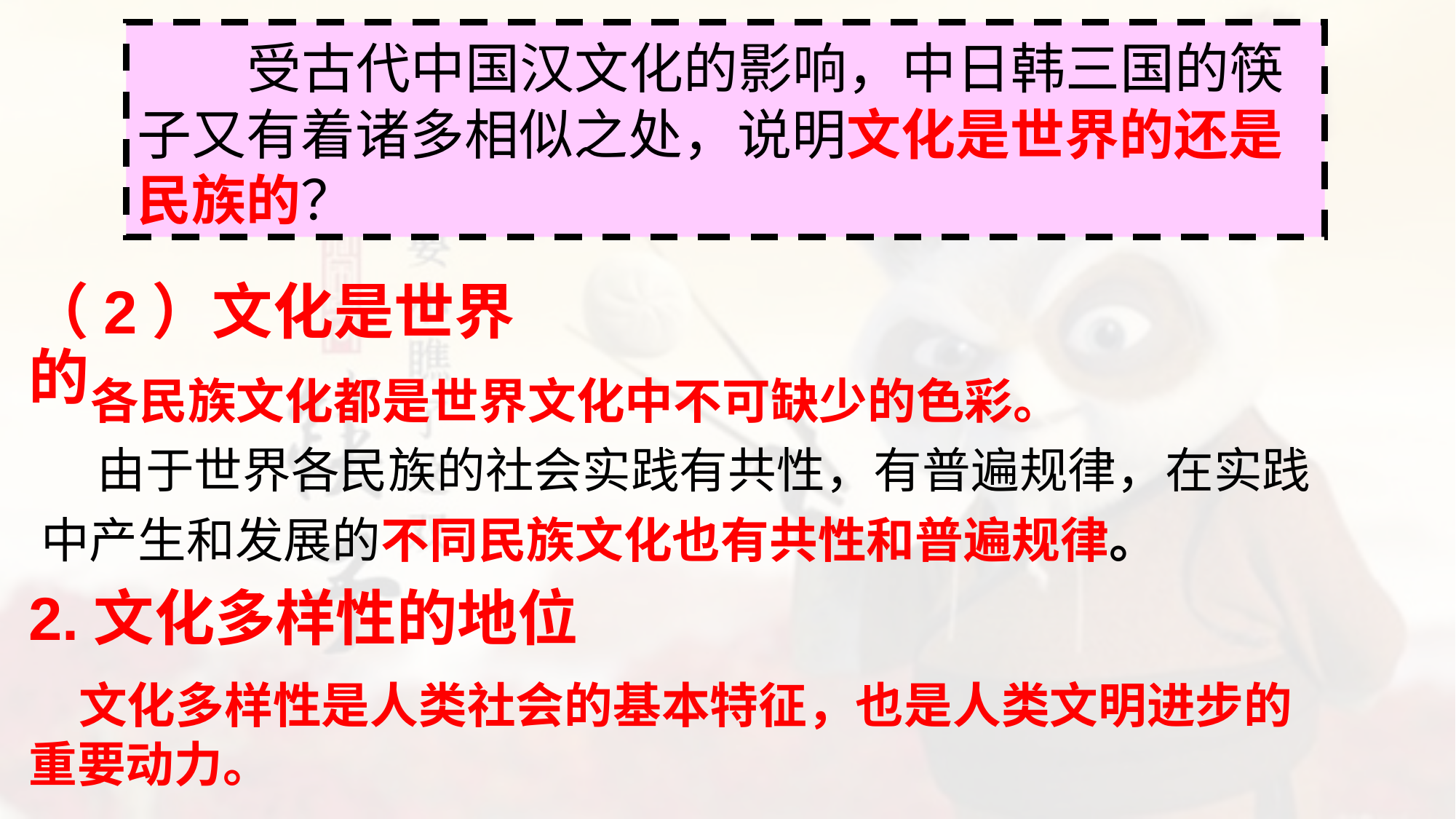

受古代中国汉文化的影响，中日韩三国的筷子又有着诸多相似之处，说明文化是世界的还是民族的？
（2）文化是世界的
       各民族文化都是世界文化中不可缺少的色彩。
    由于世界各民族的社会实践有共性，有普遍规律，在实践中产生和发展的不同民族文化也有共性和普遍规律。
2.文化多样性的地位
   文化多样性是人类社会的基本特征，也是人类文明进步的重要动力。